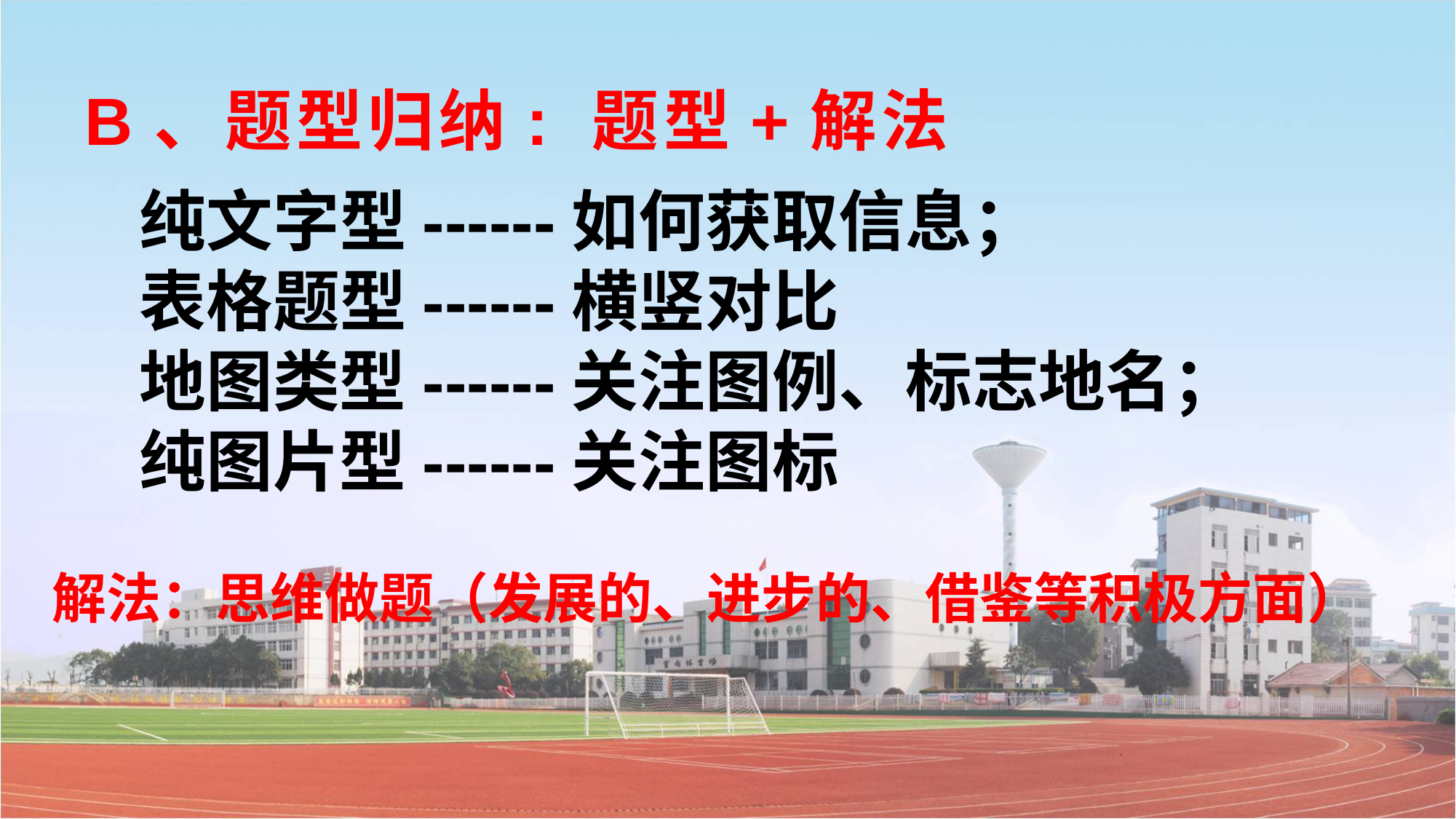

# B、题型归纳: 题型+解法
纯文字型------如何获取信息；
表格题型------横竖对比
地图类型------关注图例、标志地名；
纯图片型------关注图标
解法：思维做题（发展的、进步的、借鉴等积极方面）